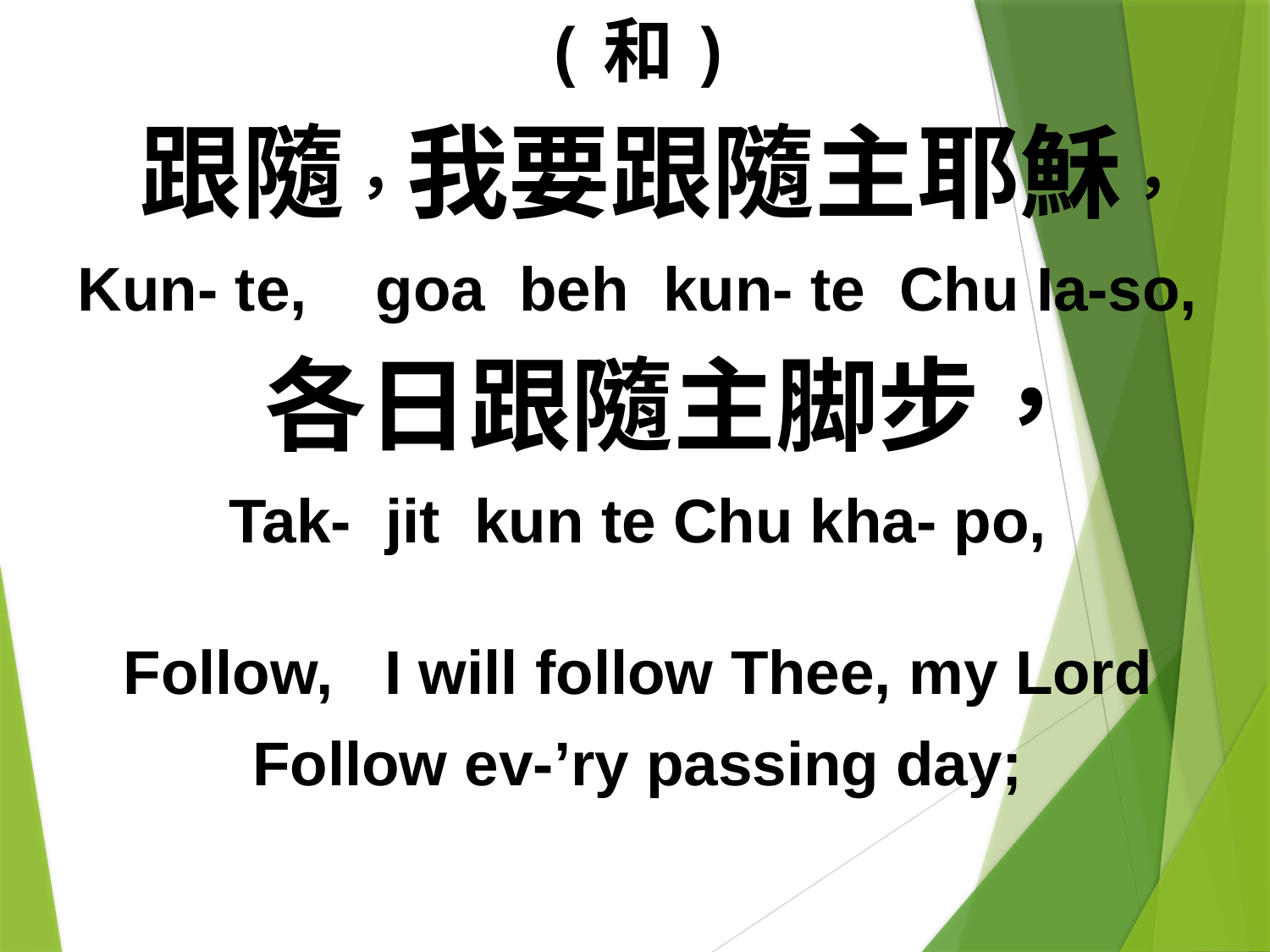

(和)
 跟隨，我要跟隨主耶穌，
Kun- te,    goa  beh  kun- te  Chu Ia-so,
  各日跟隨主脚步，
Tak-  jit  kun te Chu kha- po,

Follow,   I will follow Thee, my Lord
Follow ev-’ry passing day;